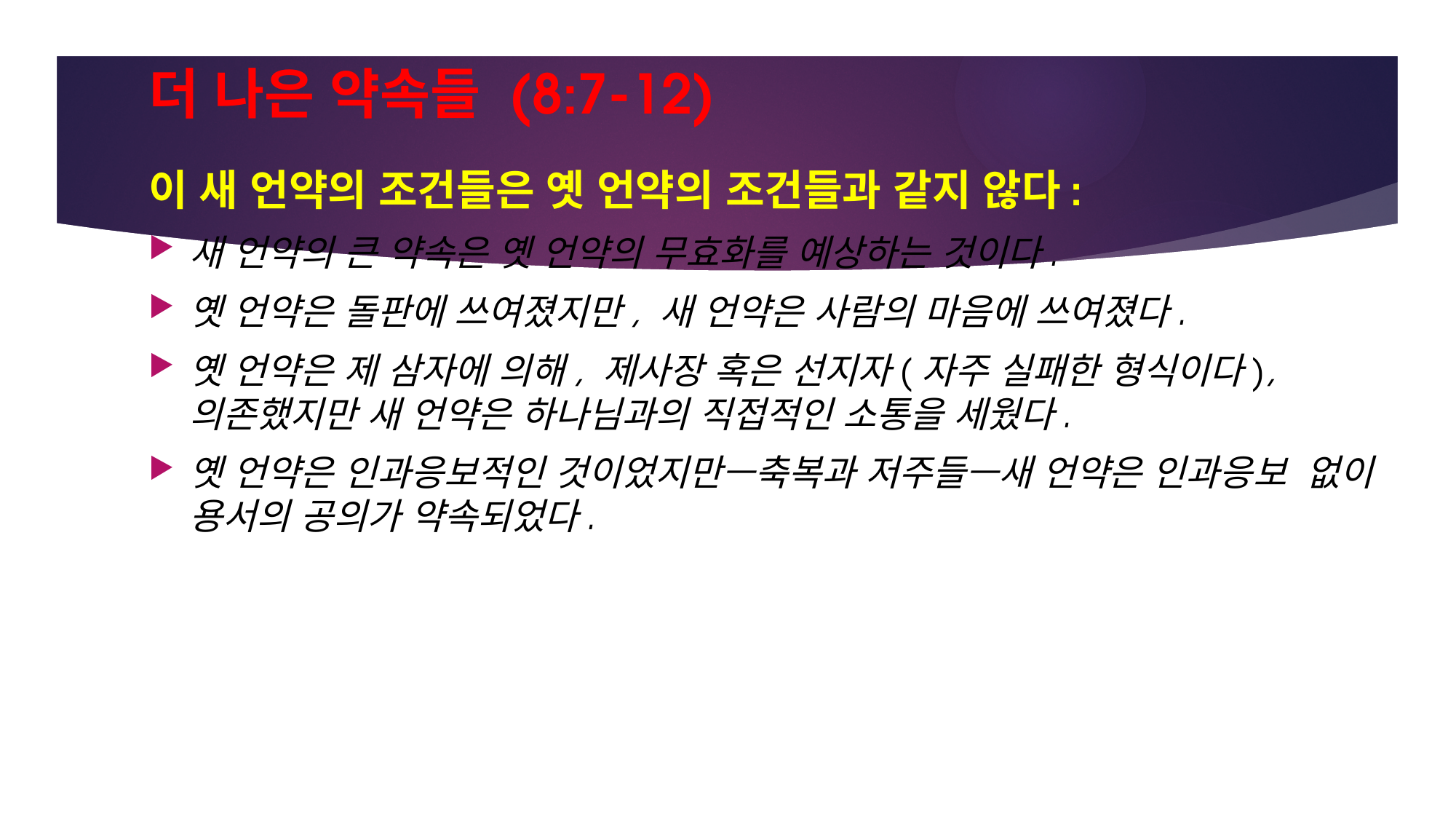

# 더 나은 약속들 (8:7-12)
이 새 언약의 조건들은 옛 언약의 조건들과 같지 않다:
새 언약의 큰 약속은 옛 언약의 무효화를 예상하는 것이다.
옛 언약은 돌판에 쓰여졌지만, 새 언약은 사람의 마음에 쓰여졌다.
옛 언약은 제 삼자에 의해, 제사장 혹은 선지자(자주 실패한 형식이다), 의존했지만 새 언약은 하나님과의 직접적인 소통을 세웠다.
옛 언약은 인과응보적인 것이었지만—축복과 저주들—새 언약은 인과응보  없이 용서의 공의가 약속되었다.